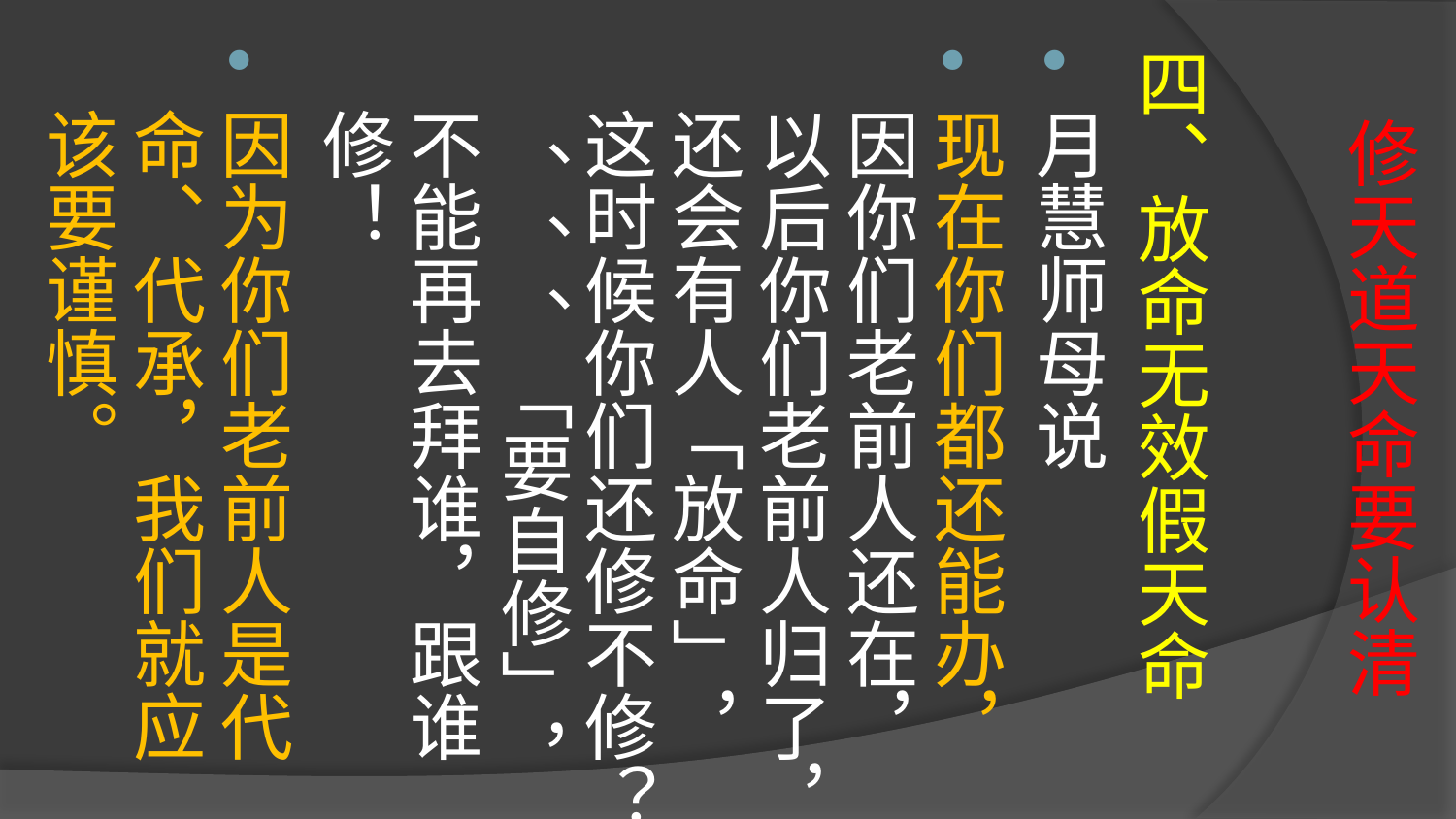

# 修天道天命要认清
四、放命无效假天命
月慧师母说
现在你们都还能办，因你们老前人还在，以后你们老前人归了，还会有人「放命」，这时候你们还修不修？  、、、「要自修」，不能再去拜谁，跟谁修！
因为你们老前人是代命、代承，我们就应该要谨慎。